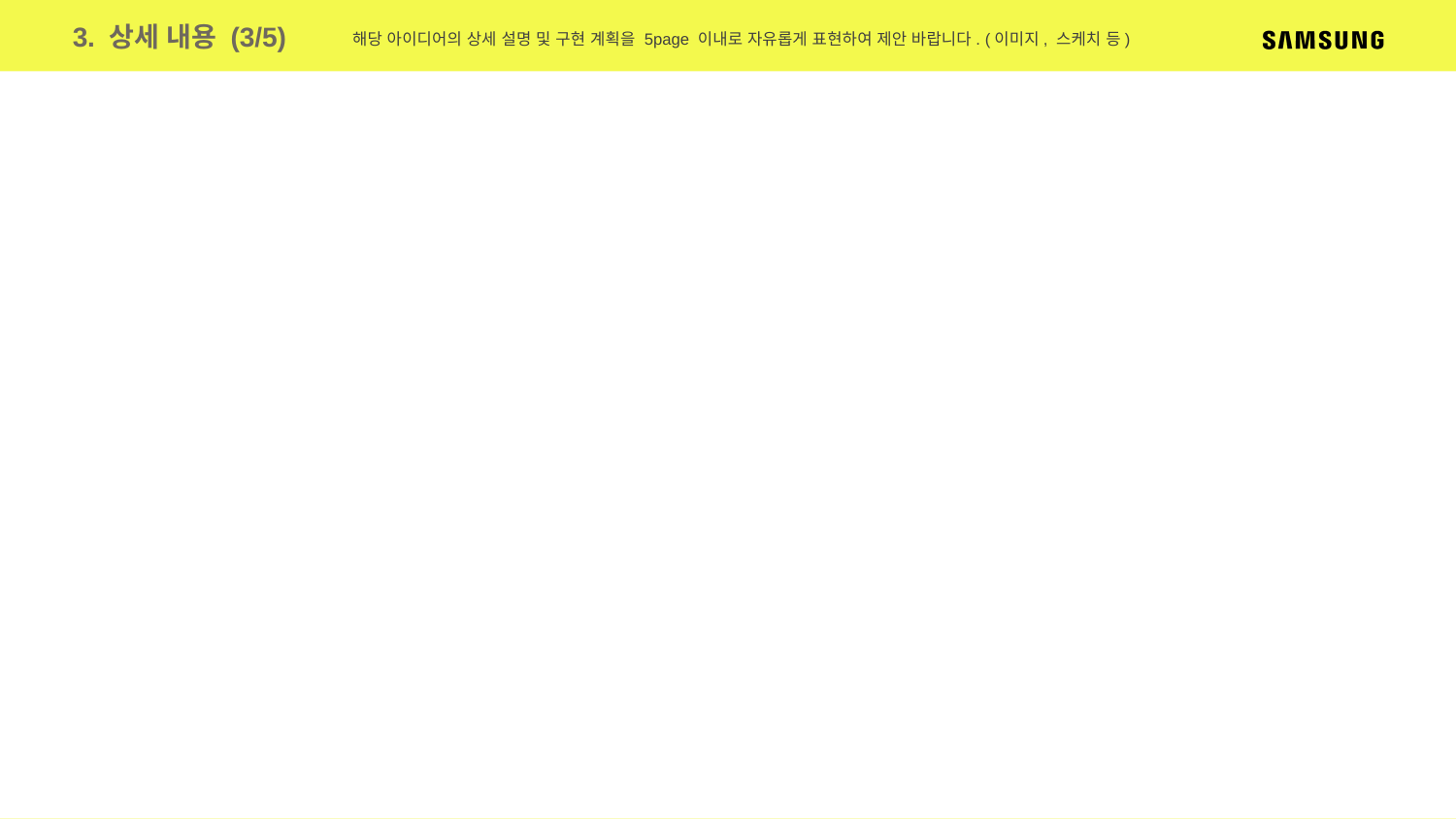

3. 상세 내용 (3/5)
해당 아이디어의 상세 설명 및 구현 계획을 5page 이내로 자유롭게 표현하여 제안 바랍니다. (이미지, 스케치 등)